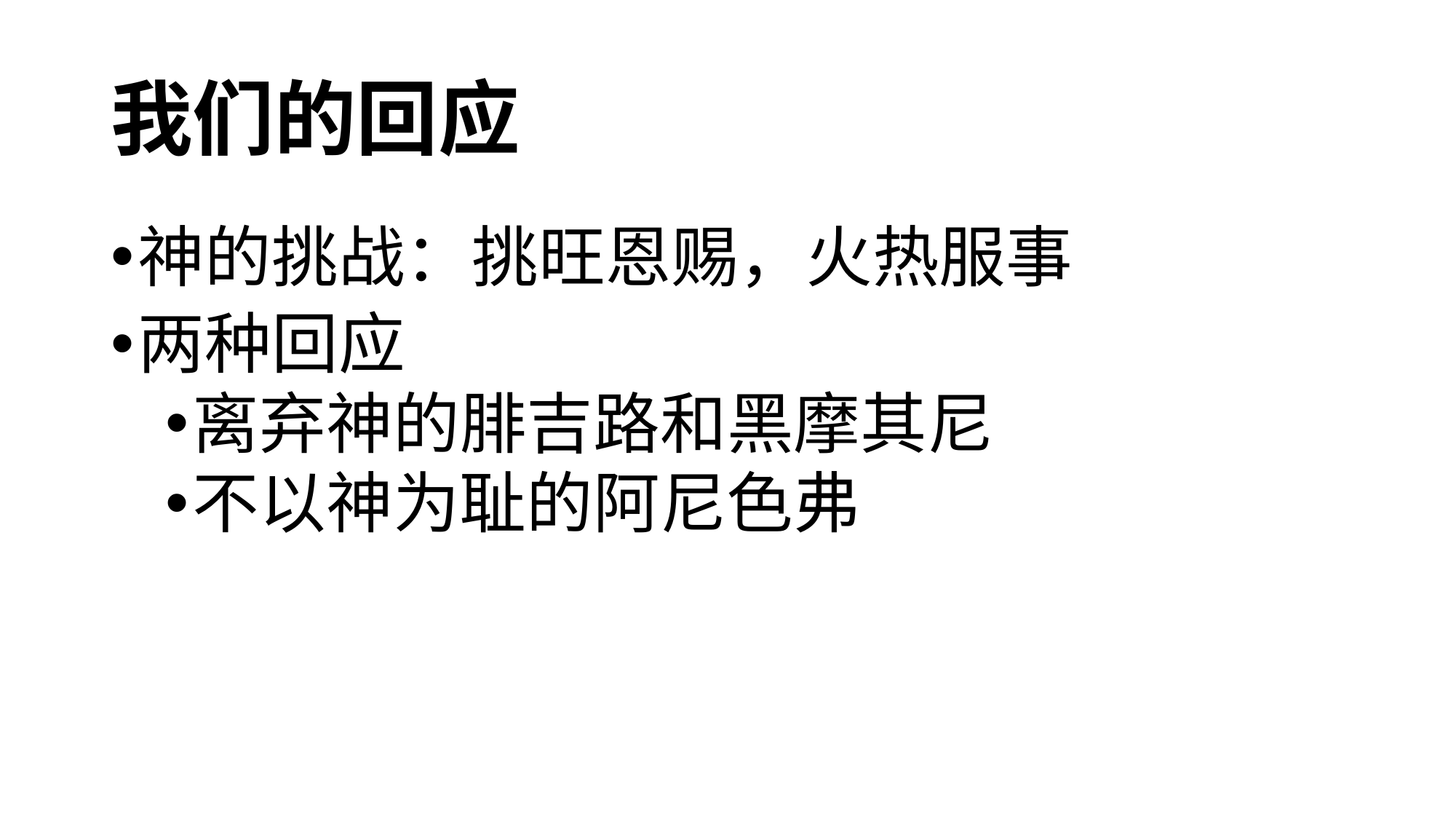

# 我们的回应
神的挑战：挑旺恩赐，火热服事
两种回应
离弃神的腓吉路和黑摩其尼
不以神为耻的阿尼色弗